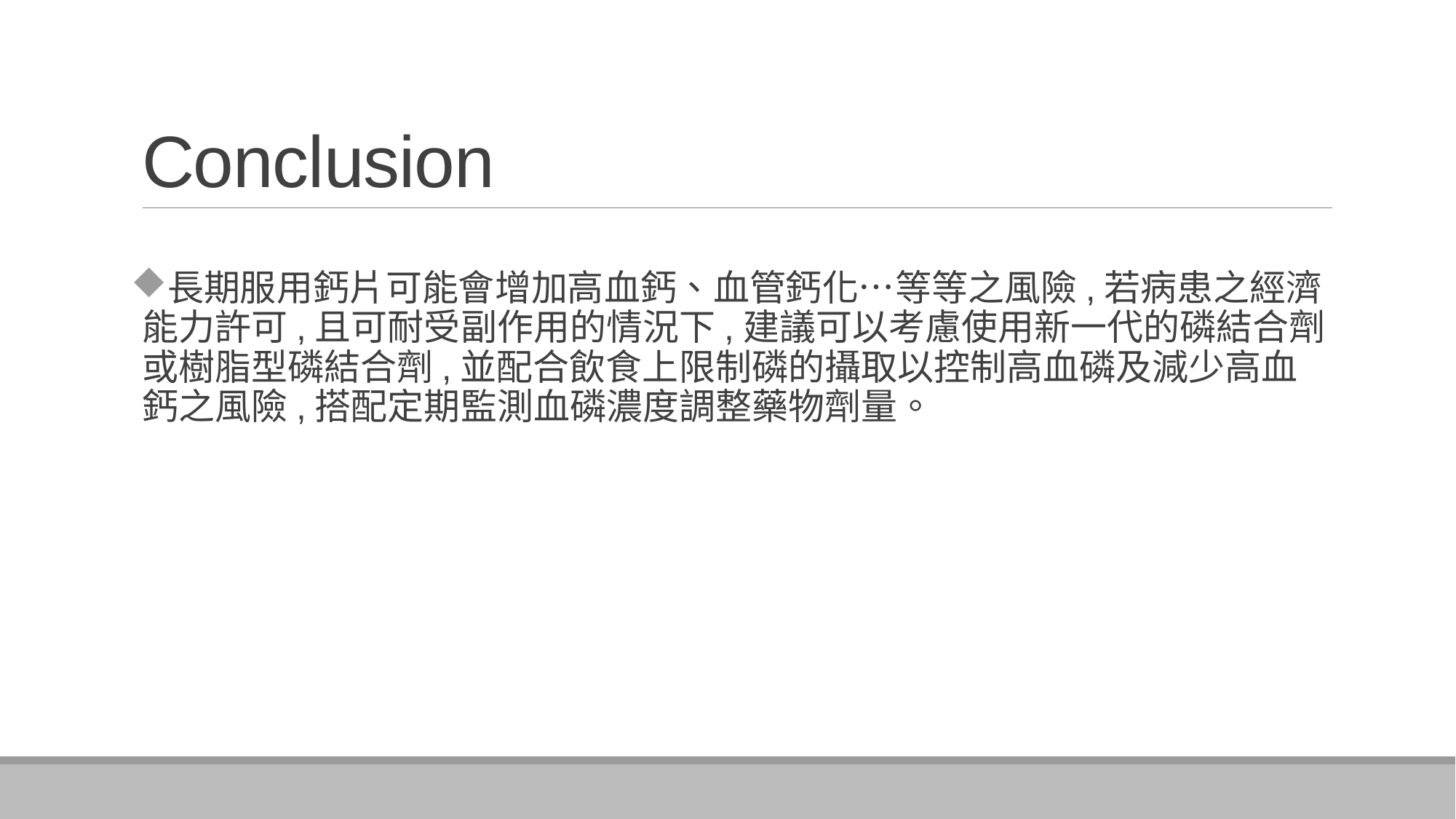

# Conclusion
長期服用鈣片可能會增加高血鈣、血管鈣化…等等之風險,若病患之經濟能力許可,且可耐受副作用的情況下,建議可以考慮使用新一代的磷結合劑或樹脂型磷結合劑,並配合飲食上限制磷的攝取以控制高血磷及減少高血鈣之風險,搭配定期監測血磷濃度調整藥物劑量。